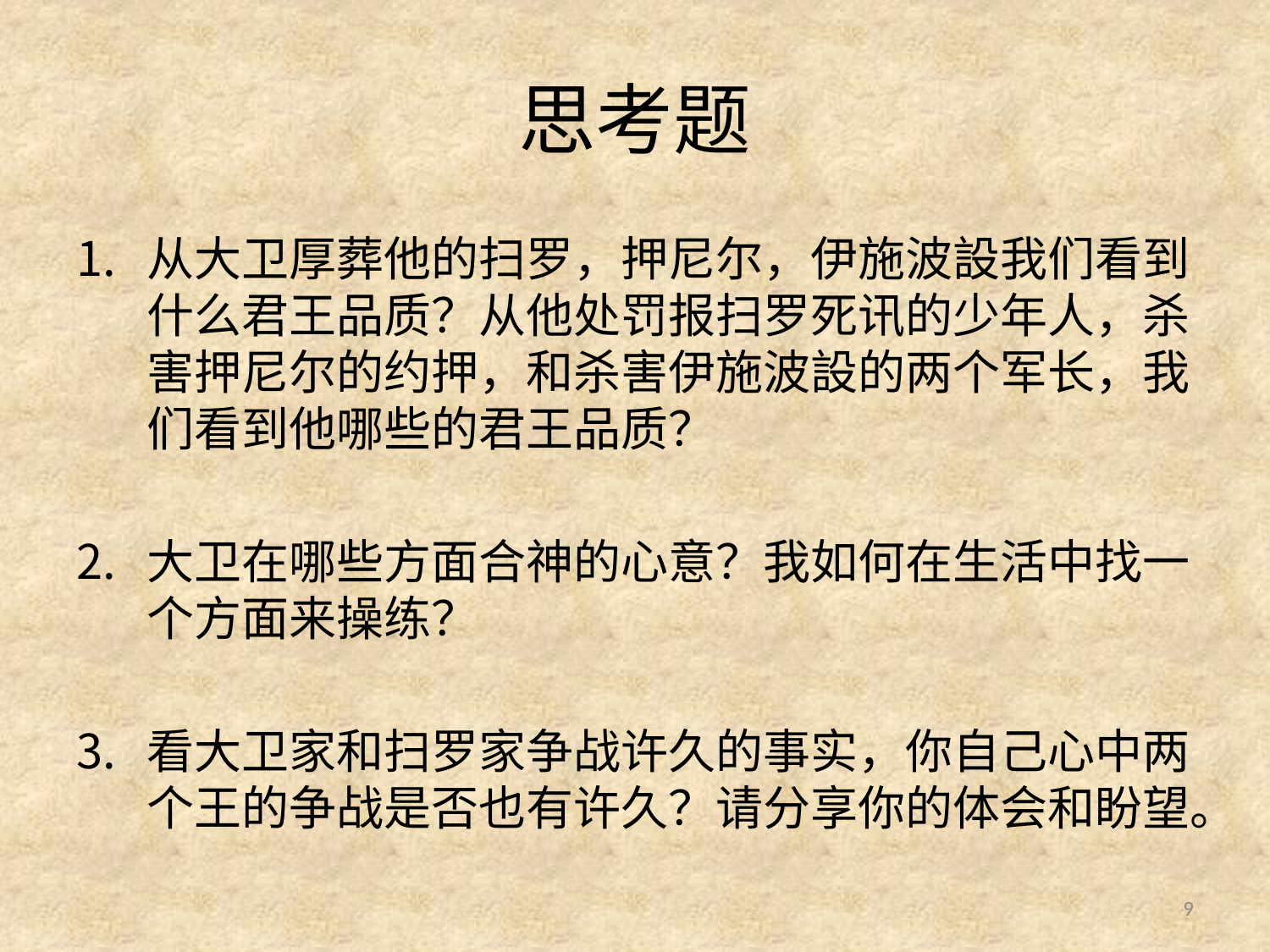

# 思考题
从大卫厚葬他的扫罗，押尼尔，伊施波設我们看到什么君王品质？从他处罚报扫罗死讯的少年人，杀害押尼尔的约押，和杀害伊施波設的两个军长，我们看到他哪些的君王品质？

大卫在哪些方面合神的心意？我如何在生活中找一个方面来操练？

看大卫家和扫罗家争战许久的事实，你自己心中两个王的争战是否也有许久？请分享你的体会和盼望。

9